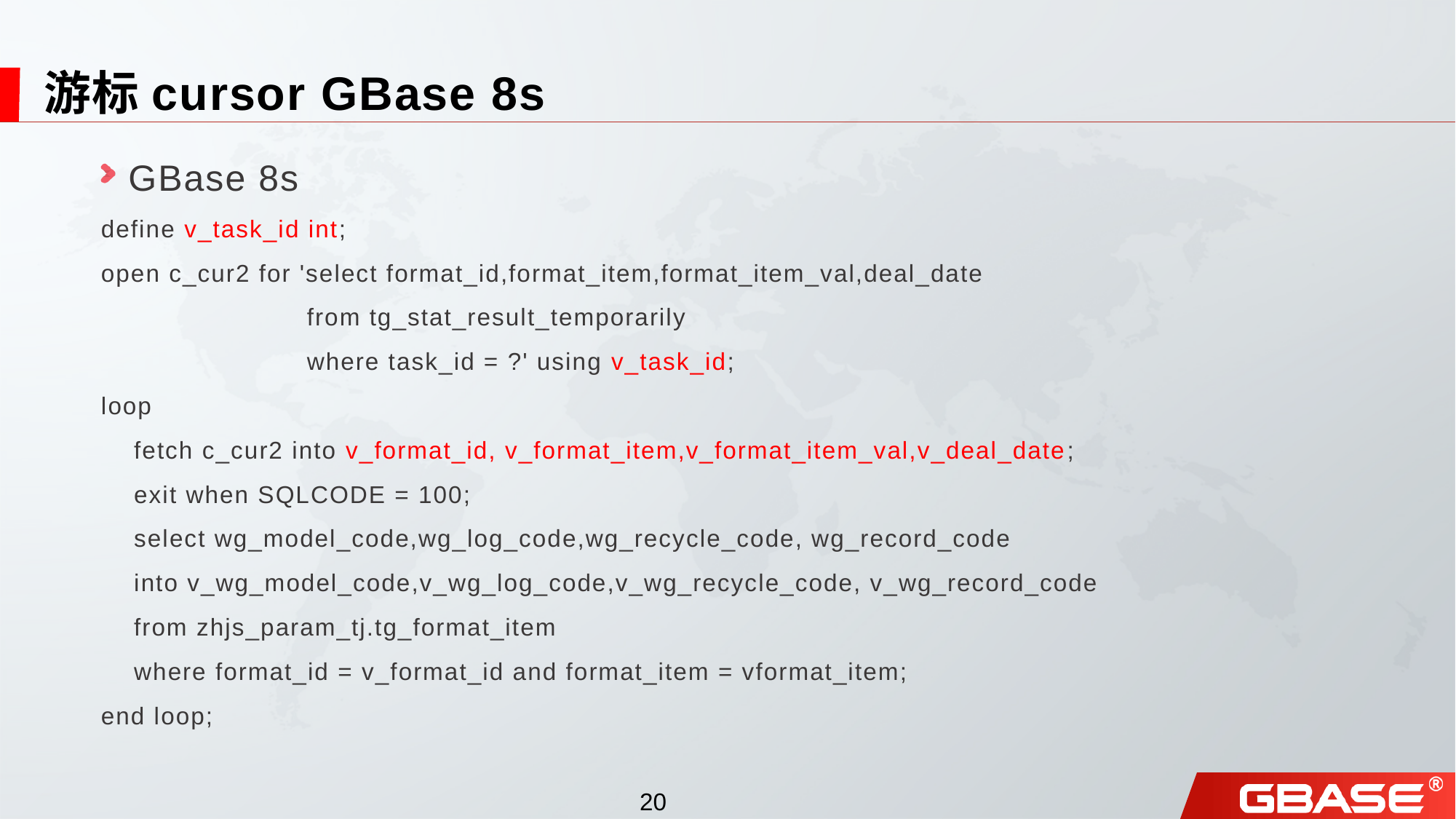

# 游标cursor GBase 8s
GBase 8s
define v_task_id int;
open c_cur2 for 'select format_id,format_item,format_item_val,deal_date
                         from tg_stat_result_temporarily
                         where task_id = ?' using v_task_id;
loop
    fetch c_cur2 into v_format_id, v_format_item,v_format_item_val,v_deal_date;
    exit when SQLCODE = 100;
    select wg_model_code,wg_log_code,wg_recycle_code, wg_record_code
    into v_wg_model_code,v_wg_log_code,v_wg_recycle_code, v_wg_record_code
    from zhjs_param_tj.tg_format_item
    where format_id = v_format_id and format_item = vformat_item;
end loop;